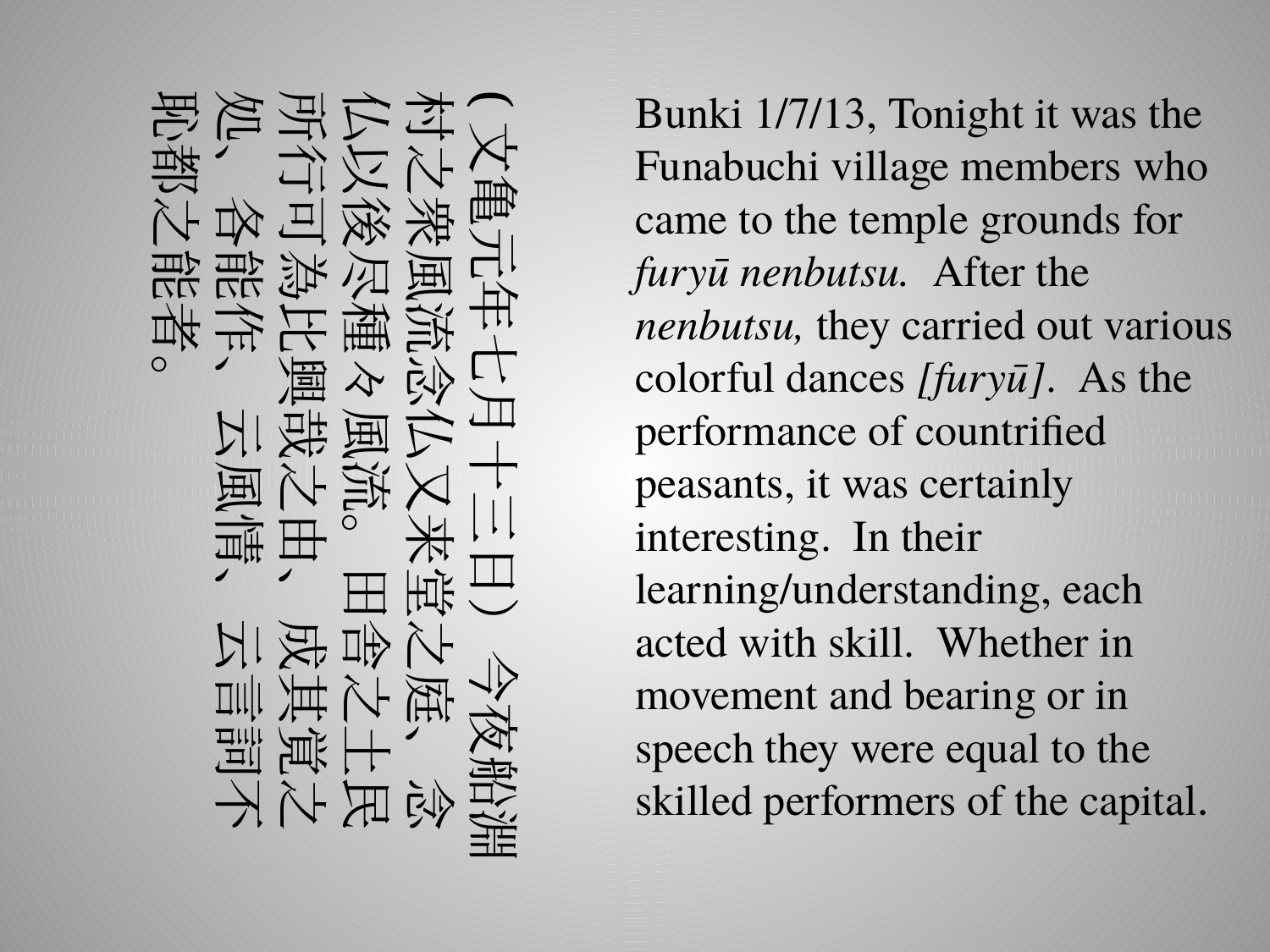

Bunki 1/7/13, Tonight it was the Funabuchi village members who came to the temple grounds for furyū nenbutsu.  After the nenbutsu, they carried out various colorful dances [furyū].  As the performance of countrified peasants, it was certainly interesting.  In their learning/understanding, each acted with skill.  Whether in movement and bearing or in speech they were equal to the skilled performers of the capital.
(文亀元年七月十三日）今夜船淵村之衆風流念仏又来堂之庭、念仏以後尽種々風流。田舎之土民所行可為比興哉之由、成其覚之処、各能作、云風情、云言詞不恥都之能者。